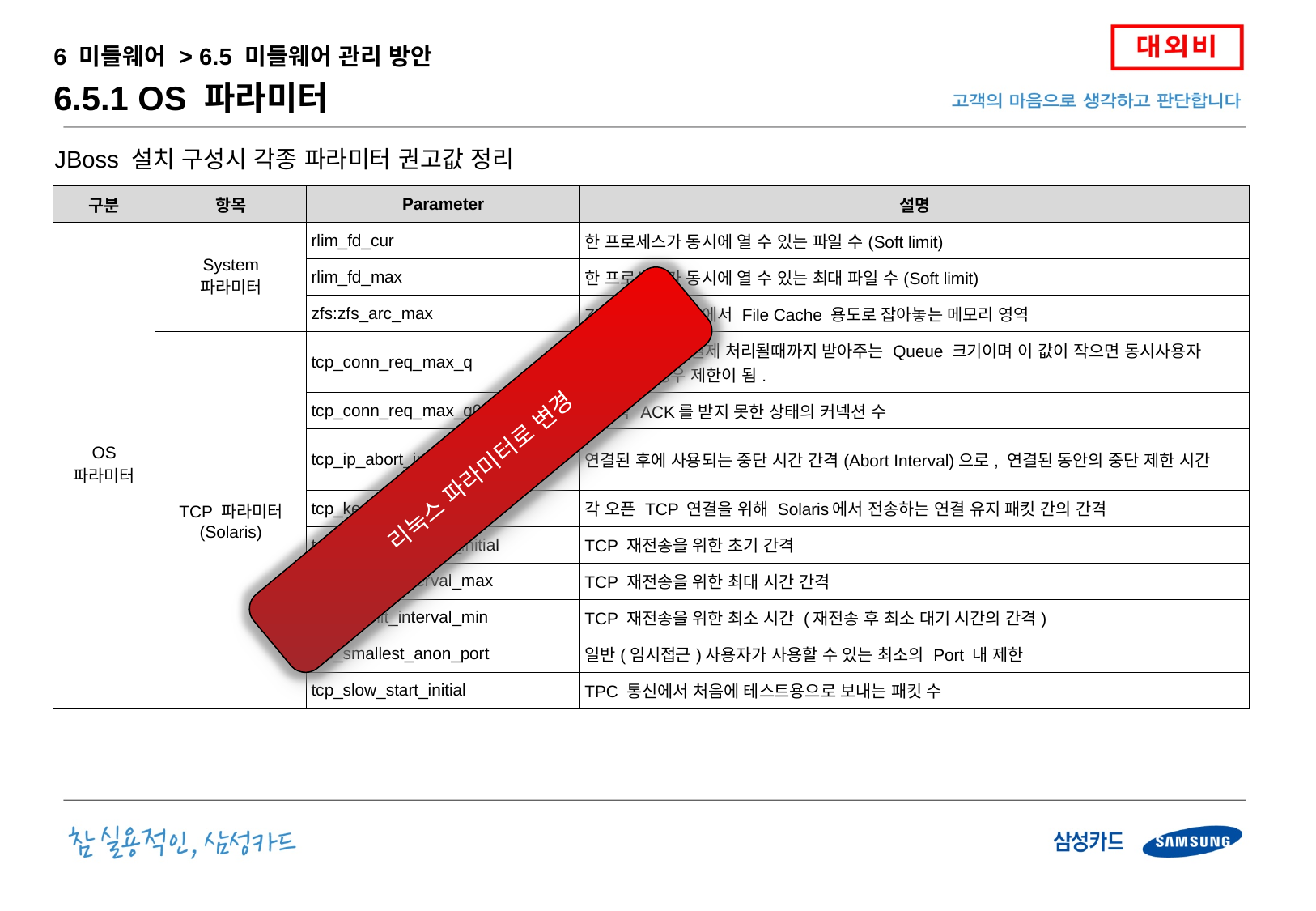

6 미들웨어 > 6.5 미들웨어 관리 방안
6.5.1 OS 파라미터
JBoss 설치 구성시 각종 파라미터 권고값 정리
| 구분 | 항목 | Parameter | 설명 |
| --- | --- | --- | --- |
| OS 파라미터 | System 파라미터 | rlim\_fd\_cur | 한 프로세스가 동시에 열 수 있는 파일 수(Soft limit) |
|  |  | rlim\_fd\_max | 한 프로세스가 동시에 열 수 있는 최대 파일 수(Soft limit) |
|  |  | zfs:zfs\_arc\_max | ZFS 파일시스템에서 File Cache 용도로 잡아놓는 메모리 영역 |
|  | TCP 파라미터 (Solaris) | tcp\_conn\_req\_max\_q | connection이 실제 처리될때까지 받아주는 Queue 크기이며 이 값이 작으면 동시사용자 접근이 는 경우 제한이 됨. |
|  |  | tcp\_conn\_req\_max\_q0 | 마지막 ACK를 받지 못한 상태의 커넥션 수 |
|  |  | tcp\_ip\_abort\_interval | 연결된 후에 사용되는 중단 시간 간격(Abort Interval)으로, 연결된 동안의 중단 제한 시간 |
|  |  | tcp\_keepalive\_interval | 각 오픈 TCP 연결을 위해 Solaris에서 전송하는 연결 유지 패킷 간의 간격 |
|  |  | tcp\_rexmit\_interval\_initial | TCP 재전송을 위한 초기 간격 |
|  |  | tcp\_rexmit\_interval\_max | TCP 재전송을 위한 최대 시간 간격 |
|  |  | tcp\_rexmit\_interval\_min | TCP 재전송을 위한 최소 시간 (재전송 후 최소 대기 시간의 간격) |
|  |  | tcp\_smallest\_anon\_port | 일반(임시접근)사용자가 사용할 수 있는 최소의 Port 내 제한 |
|  |  | tcp\_slow\_start\_initial | TPC 통신에서 처음에 테스트용으로 보내는 패킷 수 |
리눅스 파라미터로 변경